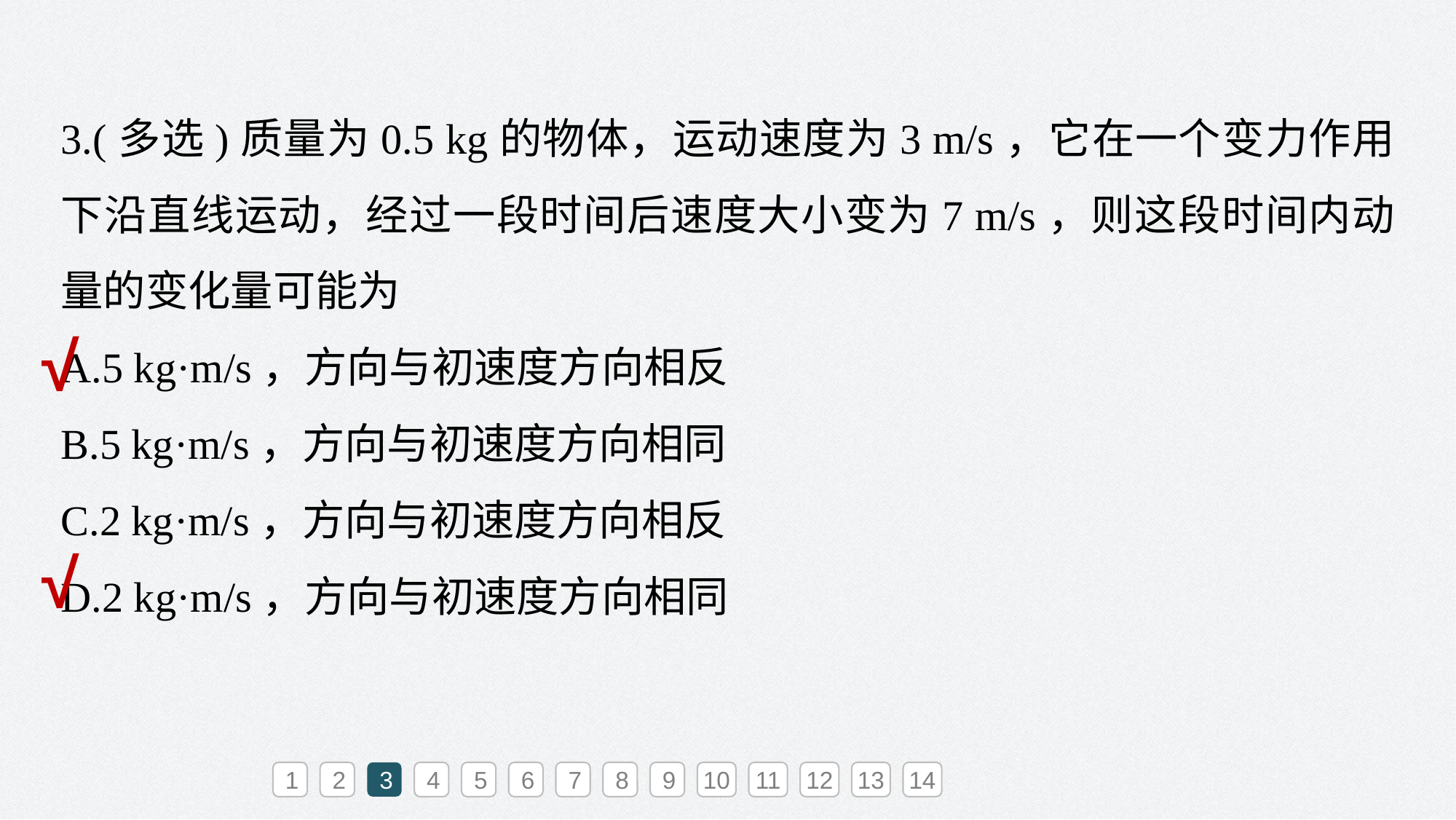

3.(多选)质量为0.5 kg的物体，运动速度为3 m/s，它在一个变力作用下沿直线运动，经过一段时间后速度大小变为7 m/s，则这段时间内动量的变化量可能为
A.5 kg·m/s，方向与初速度方向相反
B.5 kg·m/s，方向与初速度方向相同
C.2 kg·m/s，方向与初速度方向相反
D.2 kg·m/s，方向与初速度方向相同
√
√
1
2
3
4
5
6
7
8
9
10
11
12
13
14